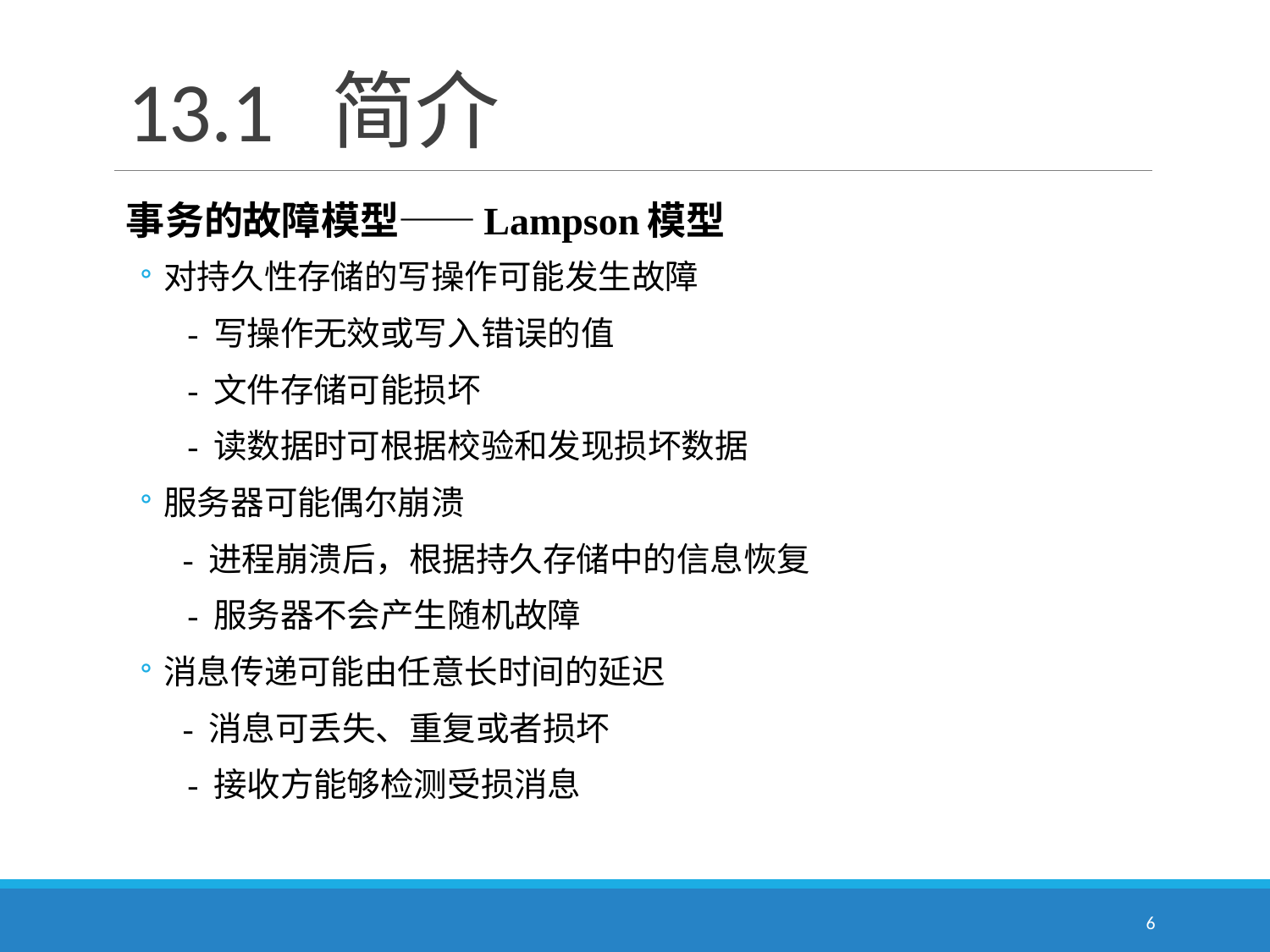

# 13.1  简介
事务的故障模型——Lampson模型
对持久性存储的写操作可能发生故障
　 - 写操作无效或写入错误的值
　 - 文件存储可能损坏
　 - 读数据时可根据校验和发现损坏数据
服务器可能偶尔崩溃
     - 进程崩溃后，根据持久存储中的信息恢复
　 - 服务器不会产生随机故障
消息传递可能由任意长时间的延迟
     - 消息可丢失、重复或者损坏
　 - 接收方能够检测受损消息

6